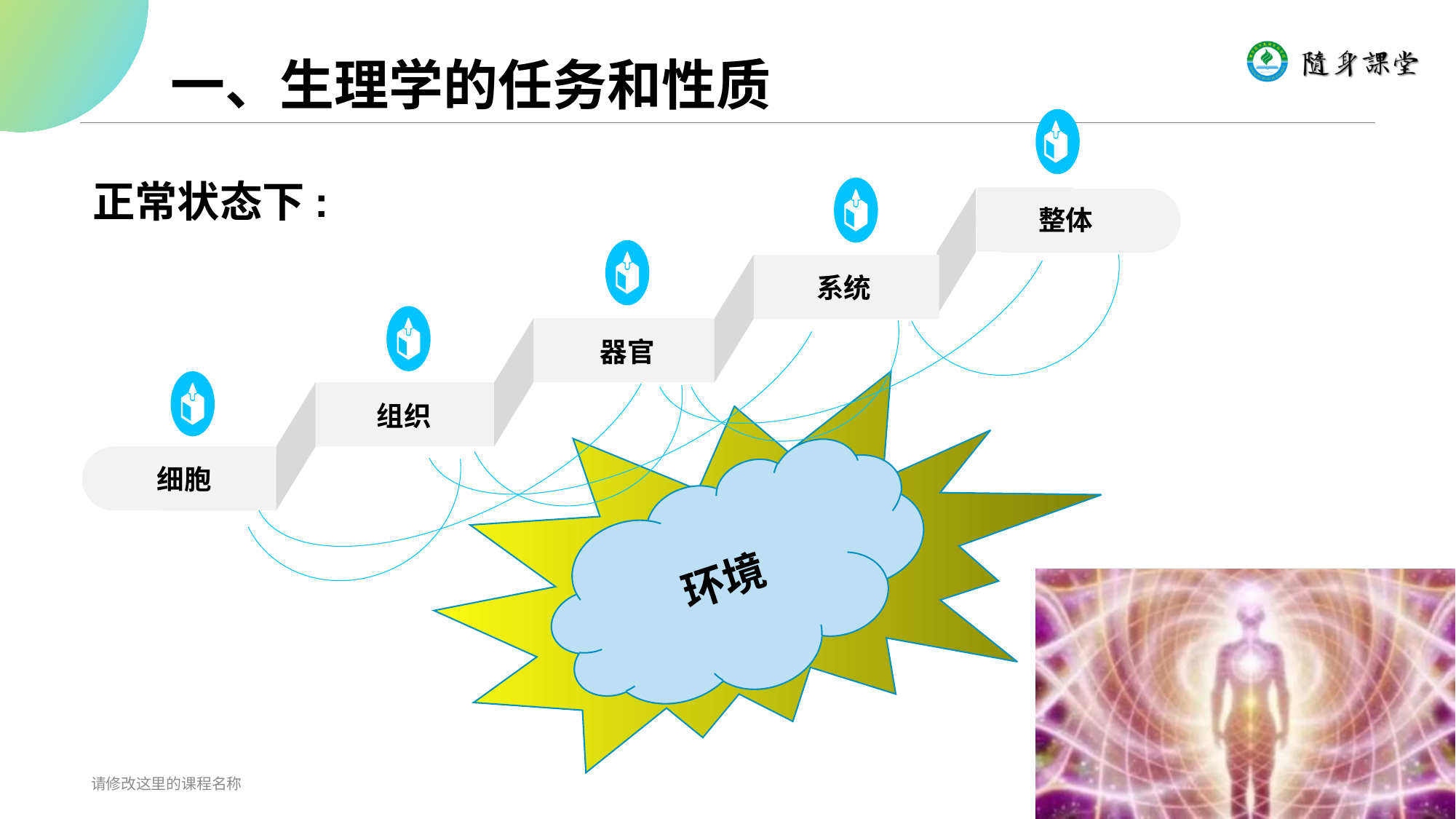

# 一、生理学的任务和性质

正常状态下:

器官
组织
细胞

整体

系统

环境
请修改这里的课程名称
3